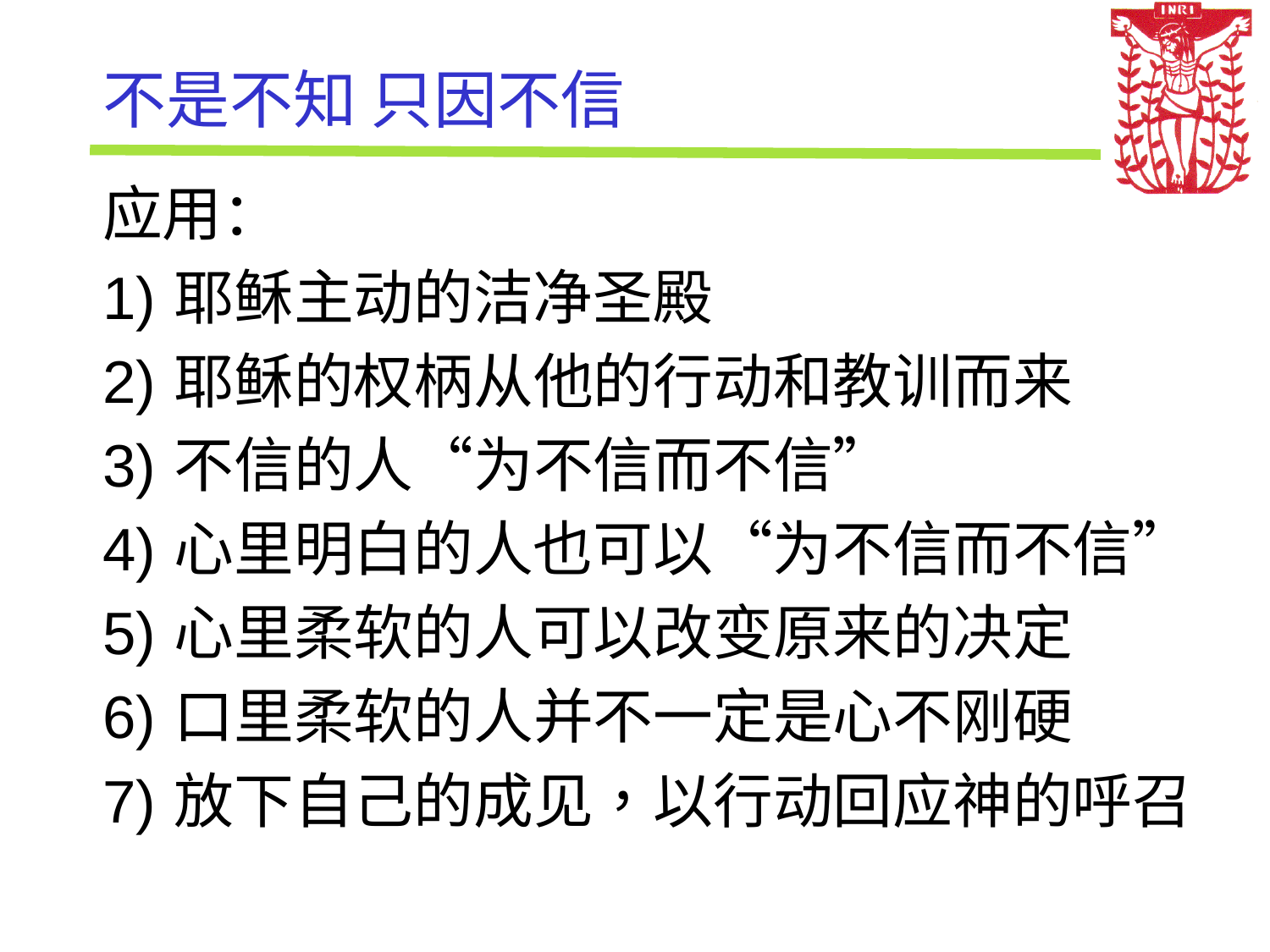

# 不是不知 只因不信
应用：
耶稣主动的洁净圣殿
耶稣的权柄从他的行动和教训而来
不信的人“为不信而不信”
心里明白的人也可以“为不信而不信”
心里柔软的人可以改变原来的决定
口里柔软的人并不一定是心不刚硬
放下自己的成见，以行动回应神的呼召